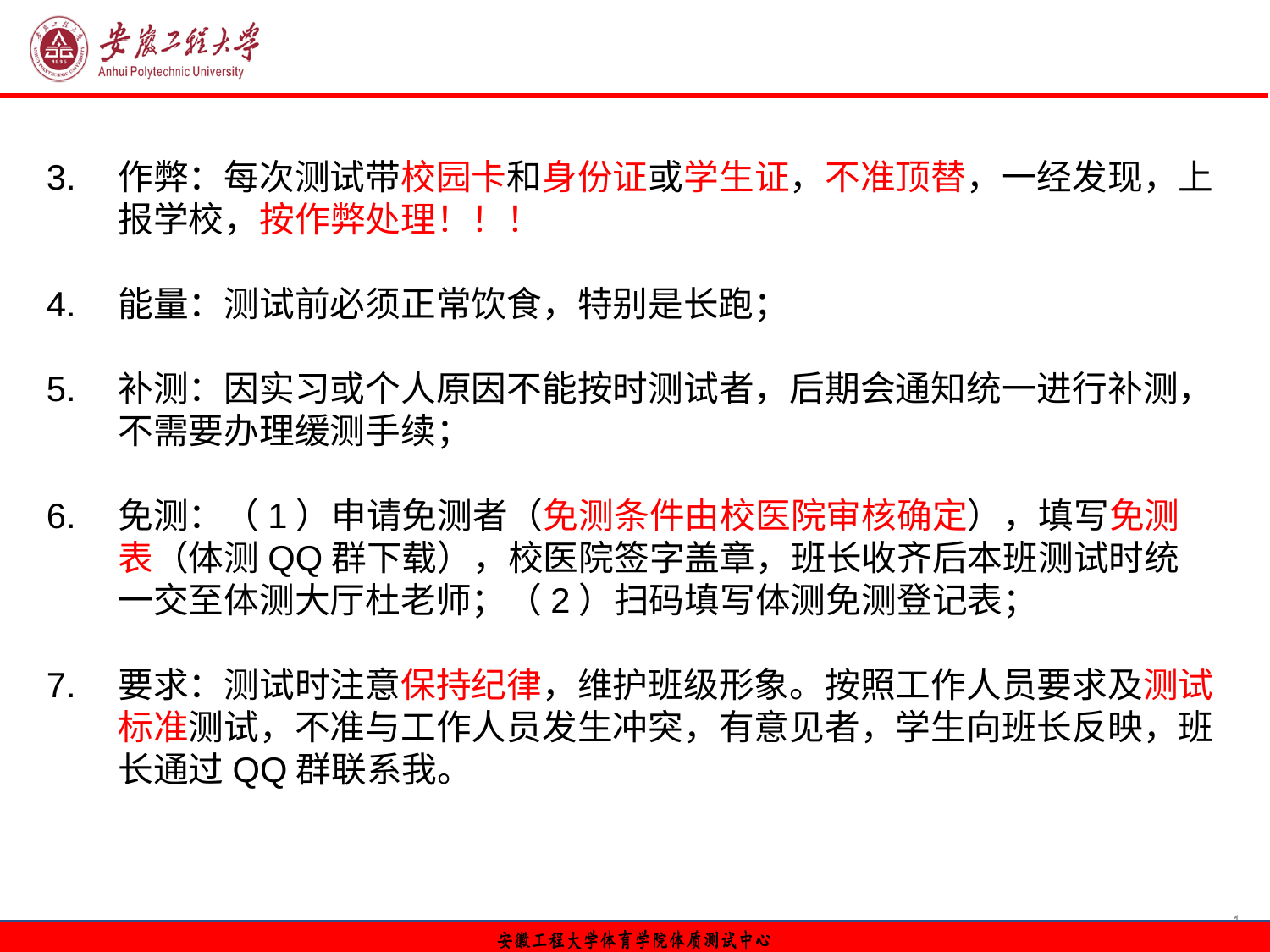

作弊：每次测试带校园卡和身份证或学生证，不准顶替，一经发现，上报学校，按作弊处理！！！
能量：测试前必须正常饮食，特别是长跑；
补测：因实习或个人原因不能按时测试者，后期会通知统一进行补测，不需要办理缓测手续；
免测：（1）申请免测者（免测条件由校医院审核确定），填写免测表（体测QQ群下载），校医院签字盖章，班长收齐后本班测试时统一交至体测大厅杜老师；（2）扫码填写体测免测登记表；
要求：测试时注意保持纪律，维护班级形象。按照工作人员要求及测试标准测试，不准与工作人员发生冲突，有意见者，学生向班长反映，班长通过QQ群联系我。
20